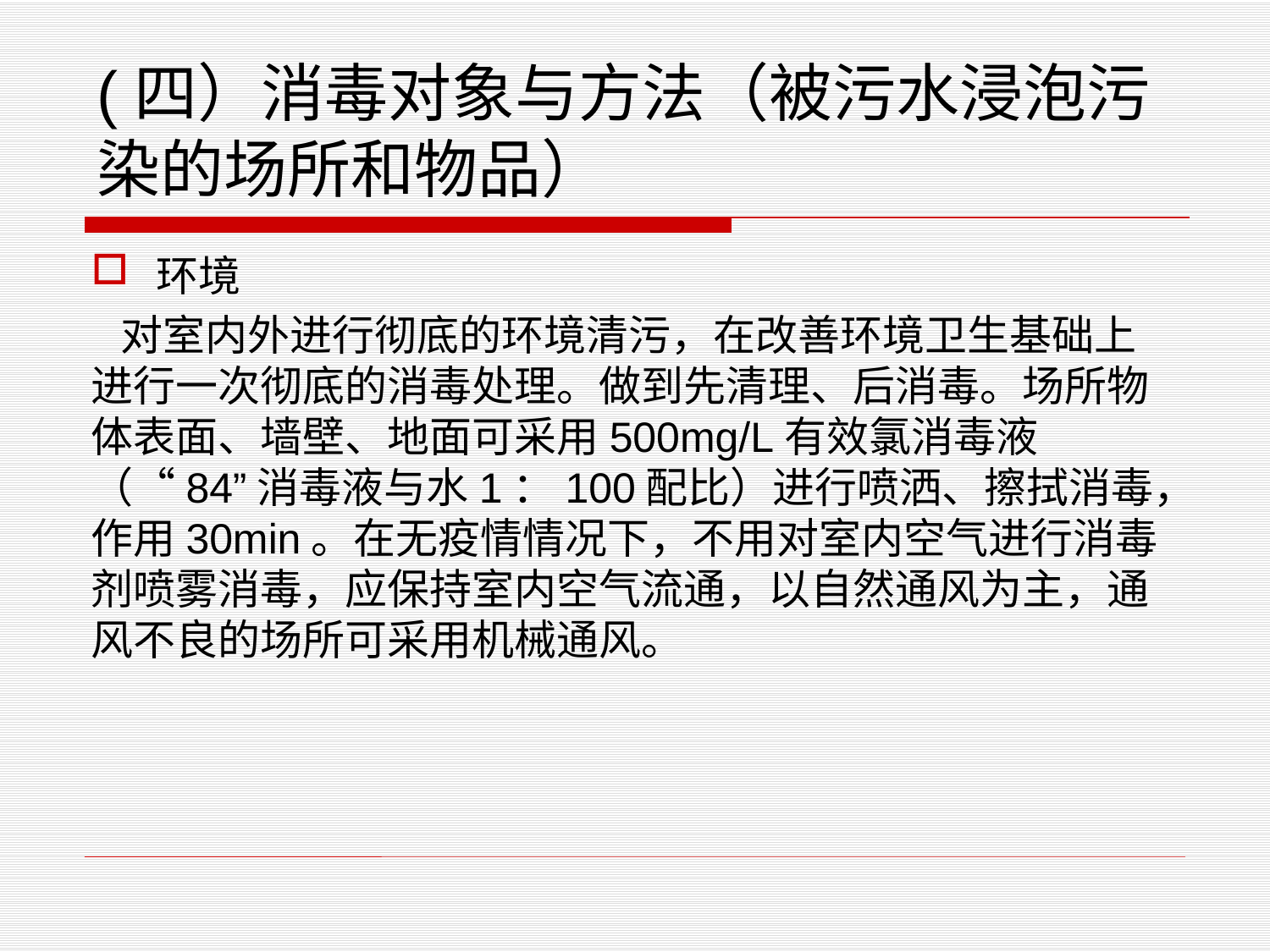

# (四）消毒对象与方法（被污水浸泡污染的场所和物品）
环境
  对室内外进行彻底的环境清污，在改善环境卫生基础上进行一次彻底的消毒处理。做到先清理、后消毒。场所物体表面、墙壁、地面可采用500mg/L有效氯消毒液（“84”消毒液与水1：100配比）进行喷洒、擦拭消毒，作用30min。在无疫情情况下，不用对室内空气进行消毒剂喷雾消毒，应保持室内空气流通，以自然通风为主，通风不良的场所可采用机械通风。